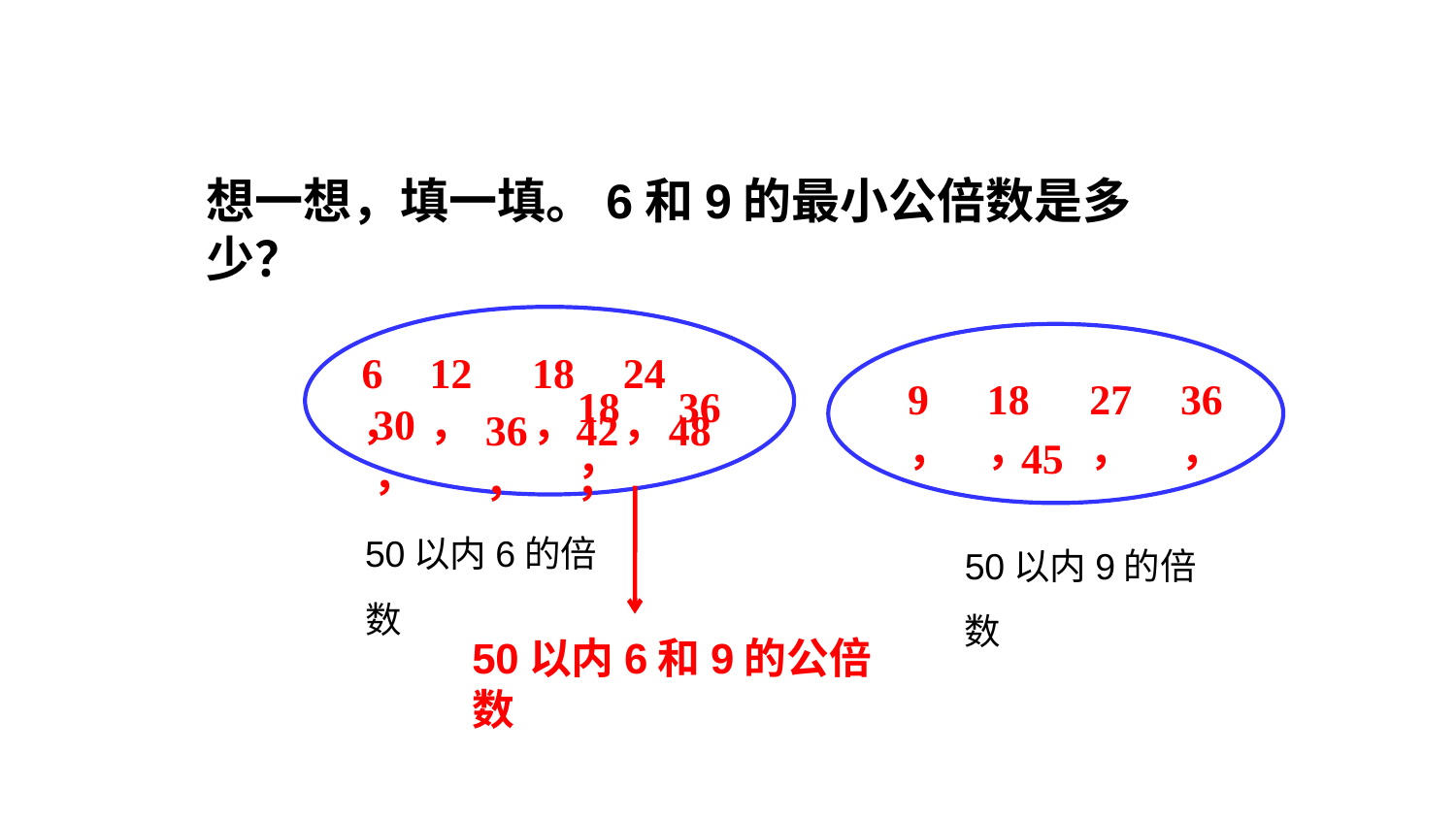

想一想，填一填。6和9的最小公倍数是多少？

6，
12，
18，
24，
9，
18，
27，
36，
18，
36
30，
36，
42，
48
45
50以内6的倍数
50以内9的倍数
50以内6和9的公倍数